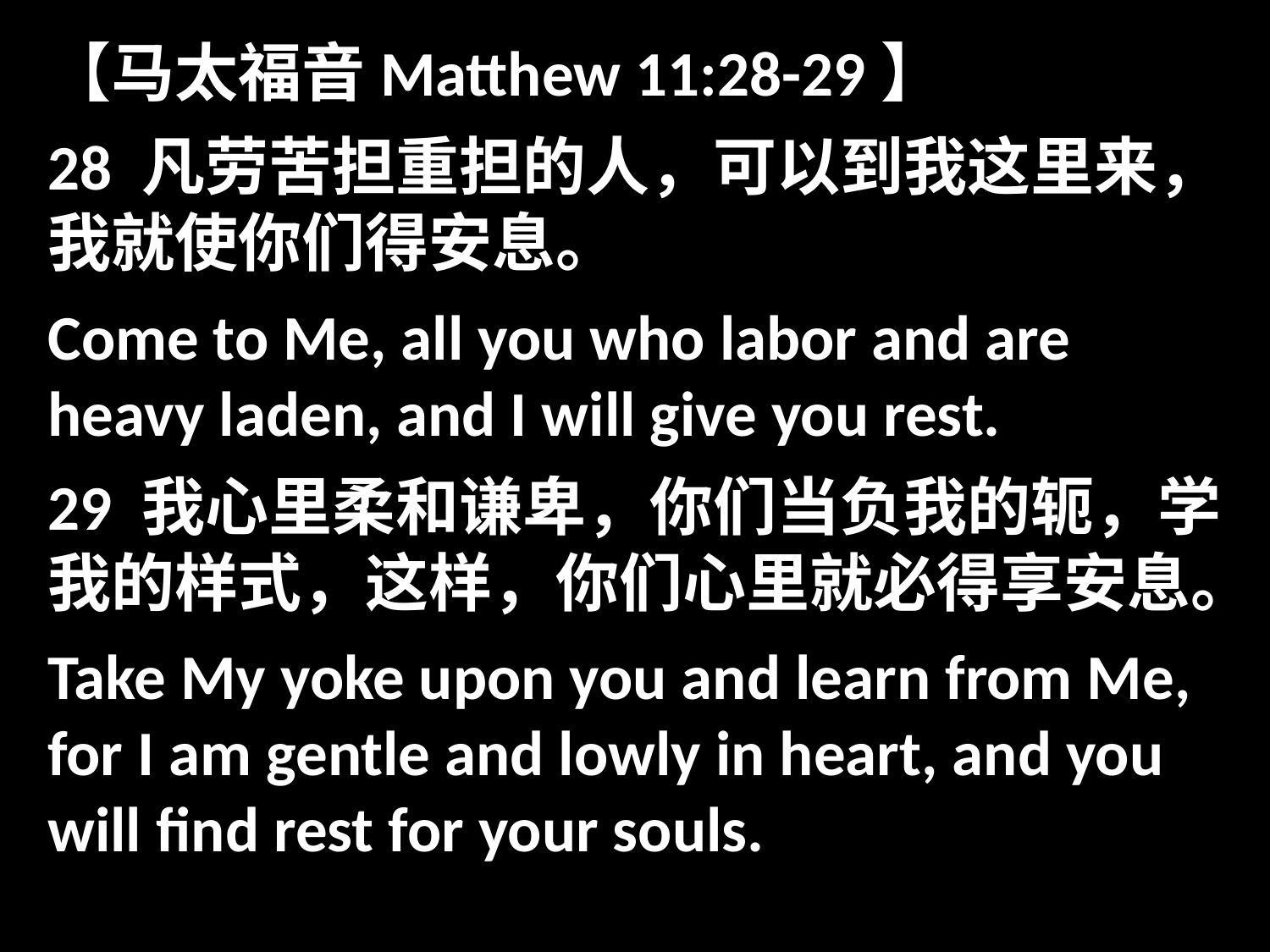

【马太福音Matthew 11:28-29】
28 凡劳苦担重担的人，可以到我这里来，我就使你们得安息。
Come to Me, all you who labor and are heavy laden, and I will give you rest.
29 我心里柔和谦卑，你们当负我的轭，学我的样式，这样，你们心里就必得享安息。
Take My yoke upon you and learn from Me, for I am gentle and lowly in heart, and you will find rest for your souls.